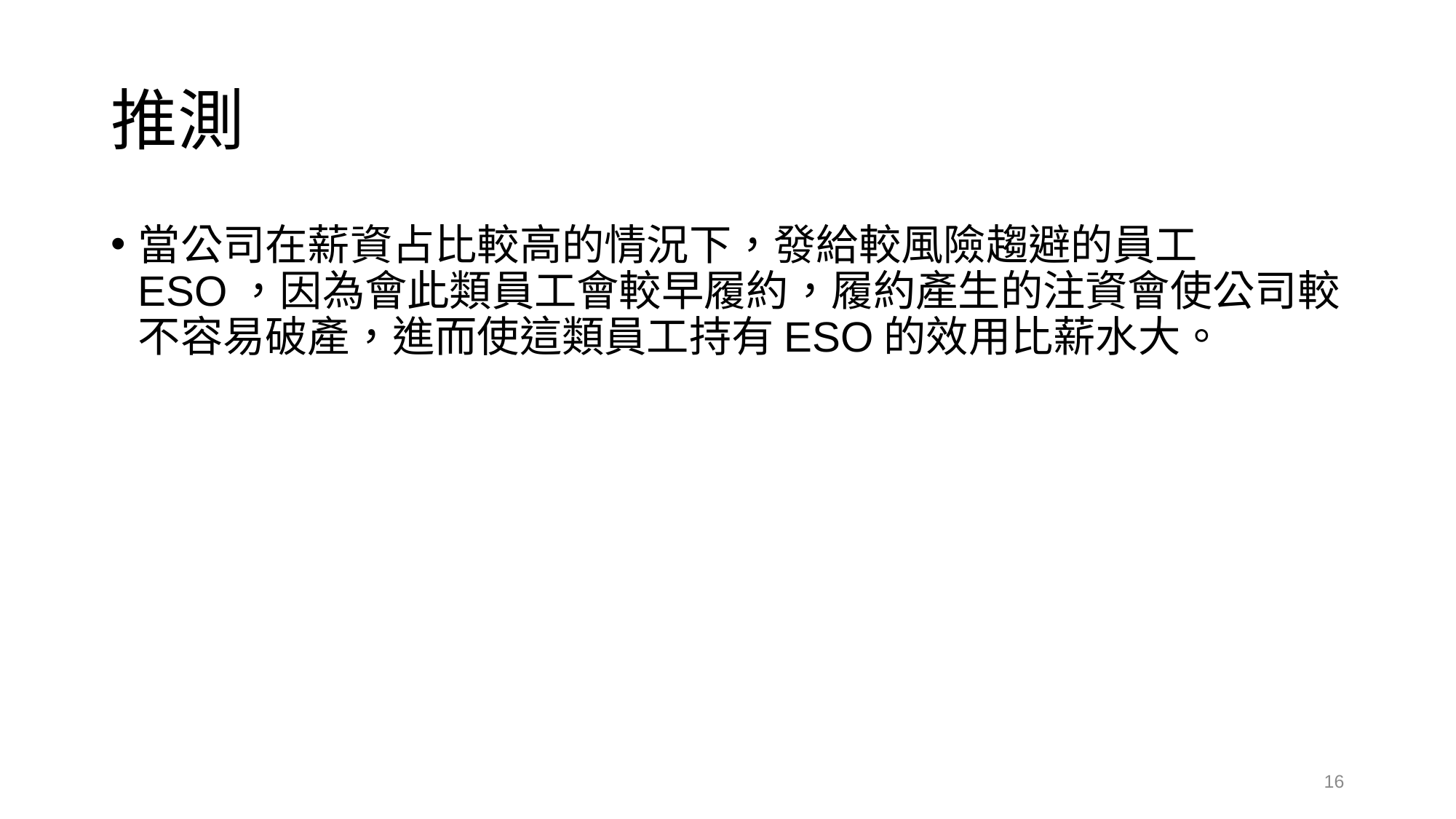

# 推測
當公司在薪資占比較高的情況下，發給較風險趨避的員工ESO，因為會此類員工會較早履約，履約產生的注資會使公司較不容易破產，進而使這類員工持有ESO的效用比薪水大。
16